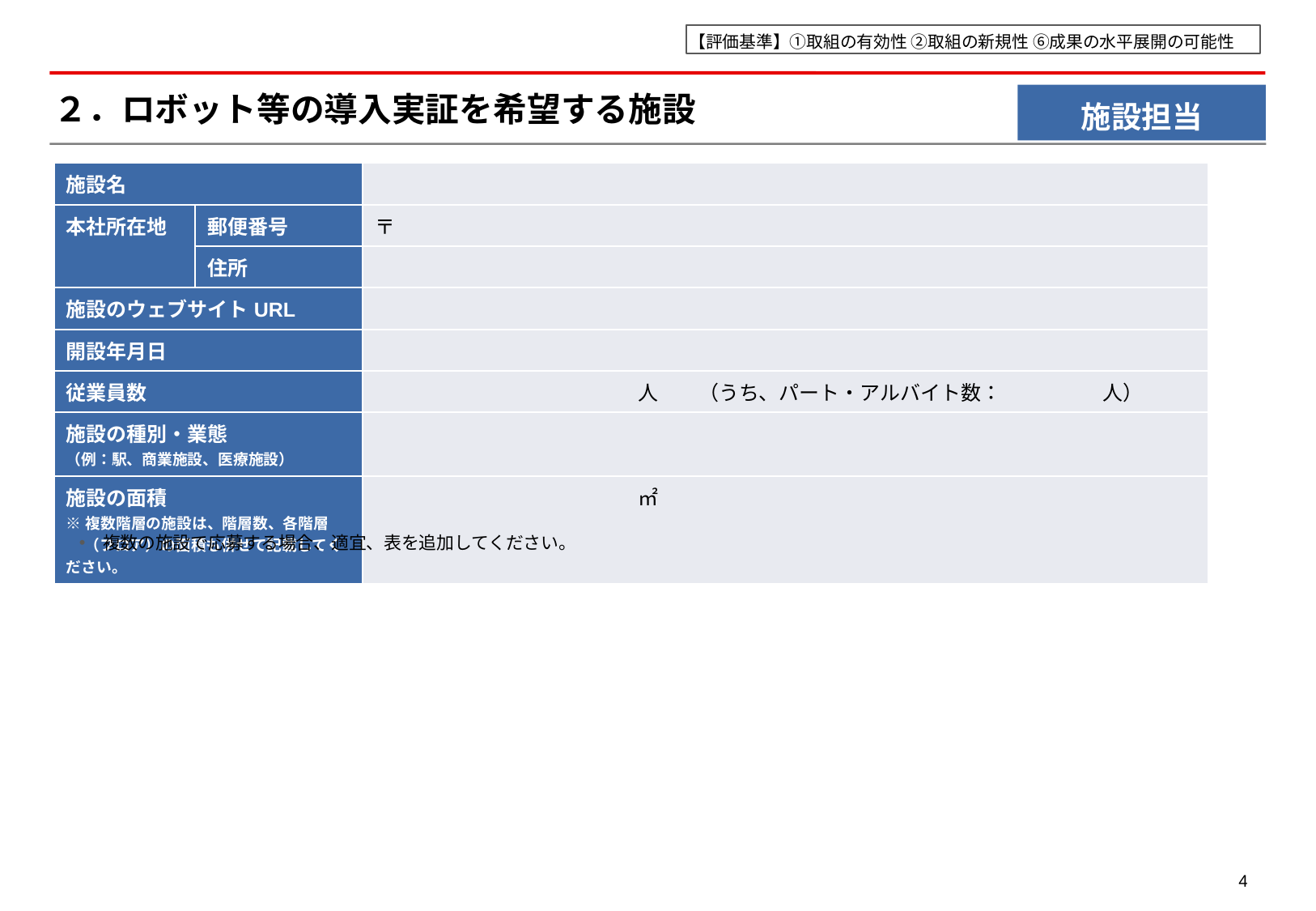

【評価基準】①取組の有効性 ②取組の新規性 ⑥成果の水平展開の可能性
施設担当
# ２．ロボット等の導入実証を希望する施設
| 施設名 |  |  |
| --- | --- | --- |
| 本社所在地 | 郵便番号 | 〒 |
|  | 住所 |  |
| 施設のウェブサイトURL |  |  |
| 開設年月日 |  |  |
| 従業員数 |  | 人　　（うち、パート・アルバイト数：　　　　　人） |
| 施設の種別・業態 （例：駅、商業施設、医療施設） |  |  |
| 施設の面積 ※複数階層の施設は、階層数、各階層 　 （フロア）の面積も併せて記載してください。 |  | ㎡ |
複数の施設で応募する場合、適宜、表を追加してください。